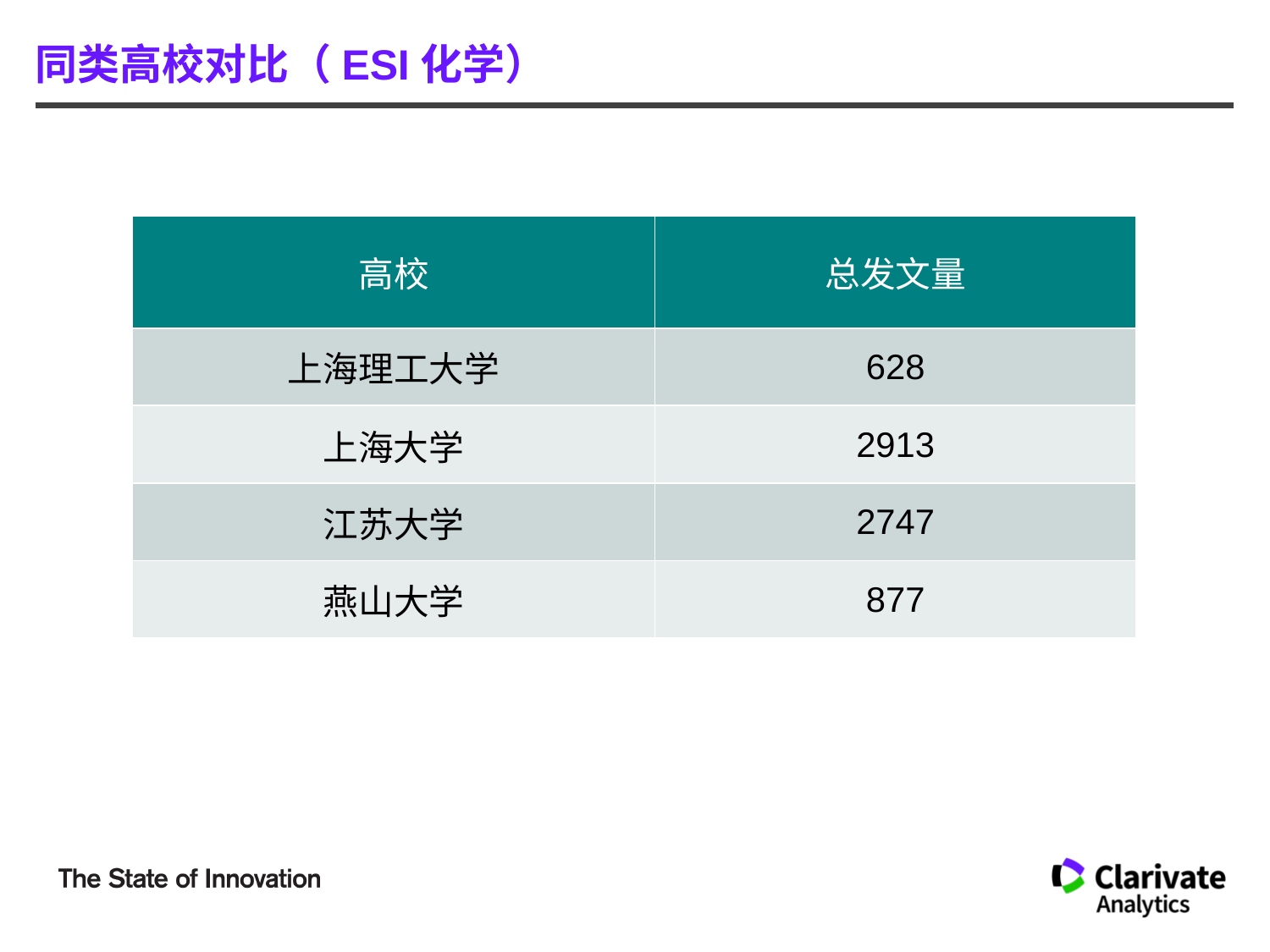

# 同类高校对比（ESI化学）
| 高校 | 总发文量 |
| --- | --- |
| 上海理工大学 | 628 |
| 上海大学 | 2913 |
| 江苏大学 | 2747 |
| 燕山大学 | 877 |